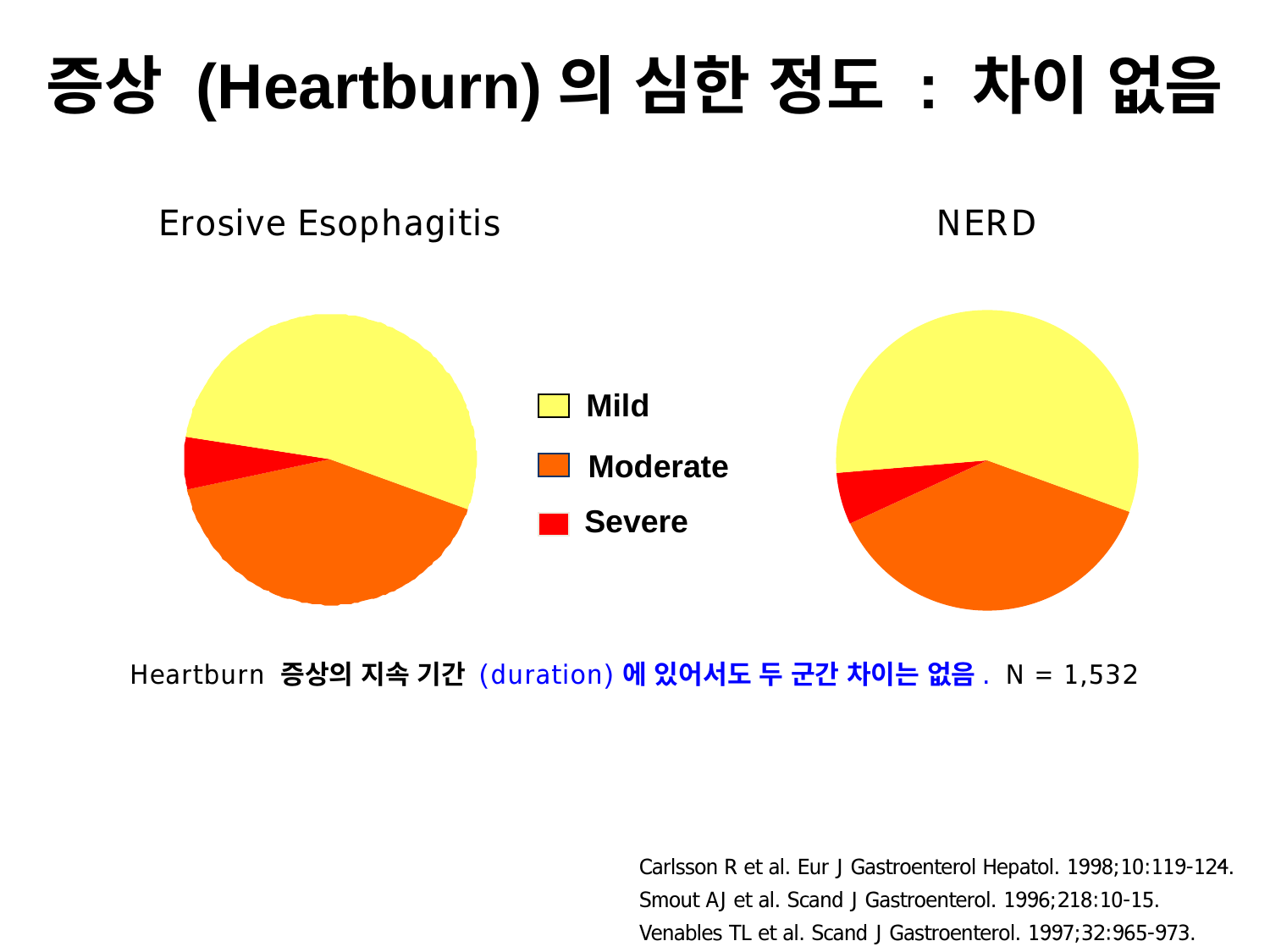

# 증상 (Heartburn)의 심한 정도 : 차이 없음
Erosive Esophagitis
             NERD

     Mild
     Mild

     Moderate
     Moderate

     Severe
     Severe

Heartburn 증상의 지속 기간 (duration)에 있어서도 두 군간 차이는 없음.  N = 1,532
Carlsson R et al. Eur J Gastroenterol Hepatol. 1998;10:119-124.
Smout AJ et al. Scand J Gastroenterol. 1996;218:10-15.
Venables TL et al. Scand J Gastroenterol. 1997;32:965-973.